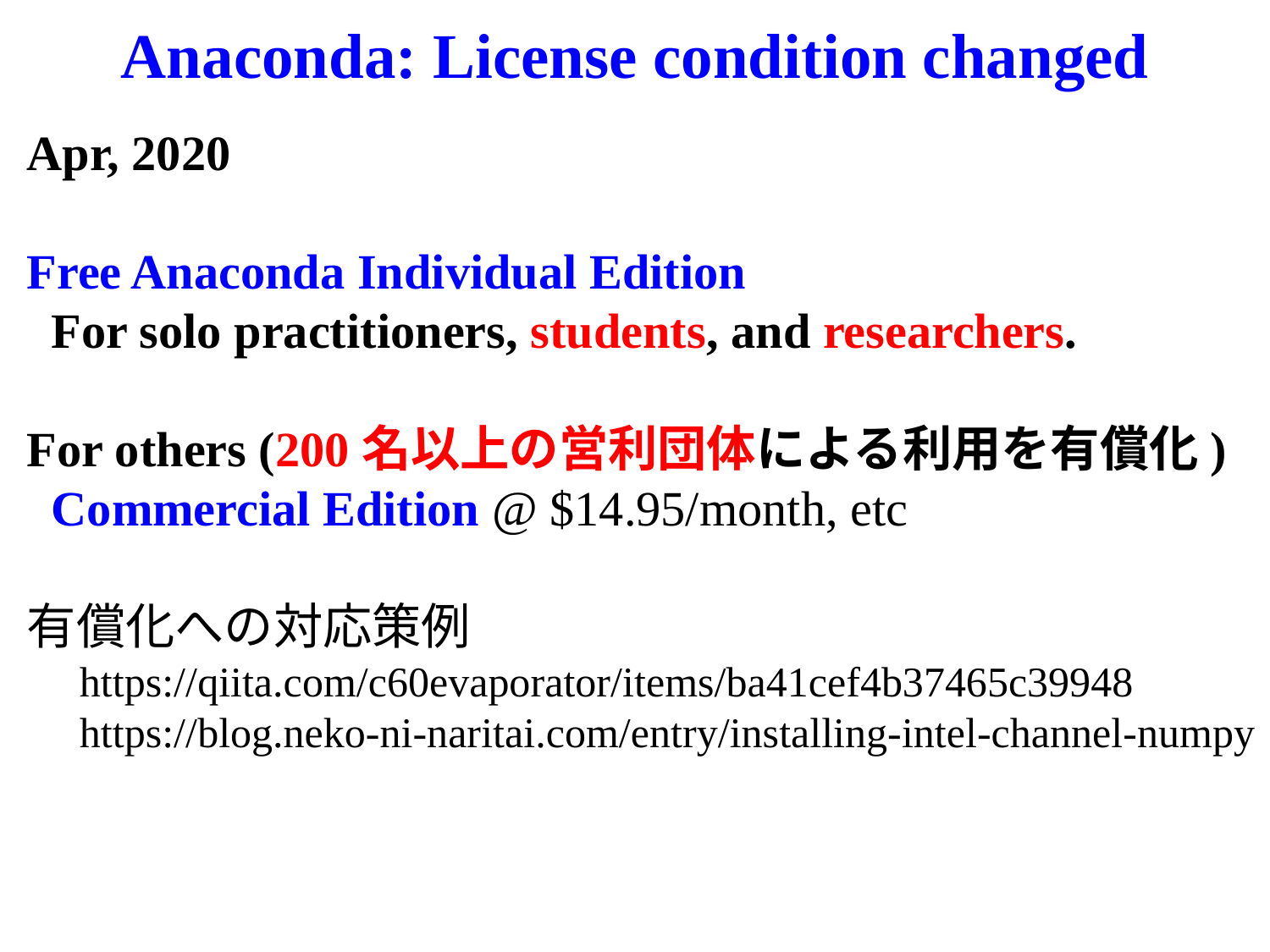

# Anaconda: License condition changed
Apr, 2020

Free Anaconda Individual Edition
  For solo practitioners, students, and researchers.

For others (200名以上の営利団体による利用を有償化)
  Commercial Edition @ $14.95/month, etc

有償化への対応策例
　https://qiita.com/c60evaporator/items/ba41cef4b37465c39948
　https://blog.neko-ni-naritai.com/entry/installing-intel-channel-numpy